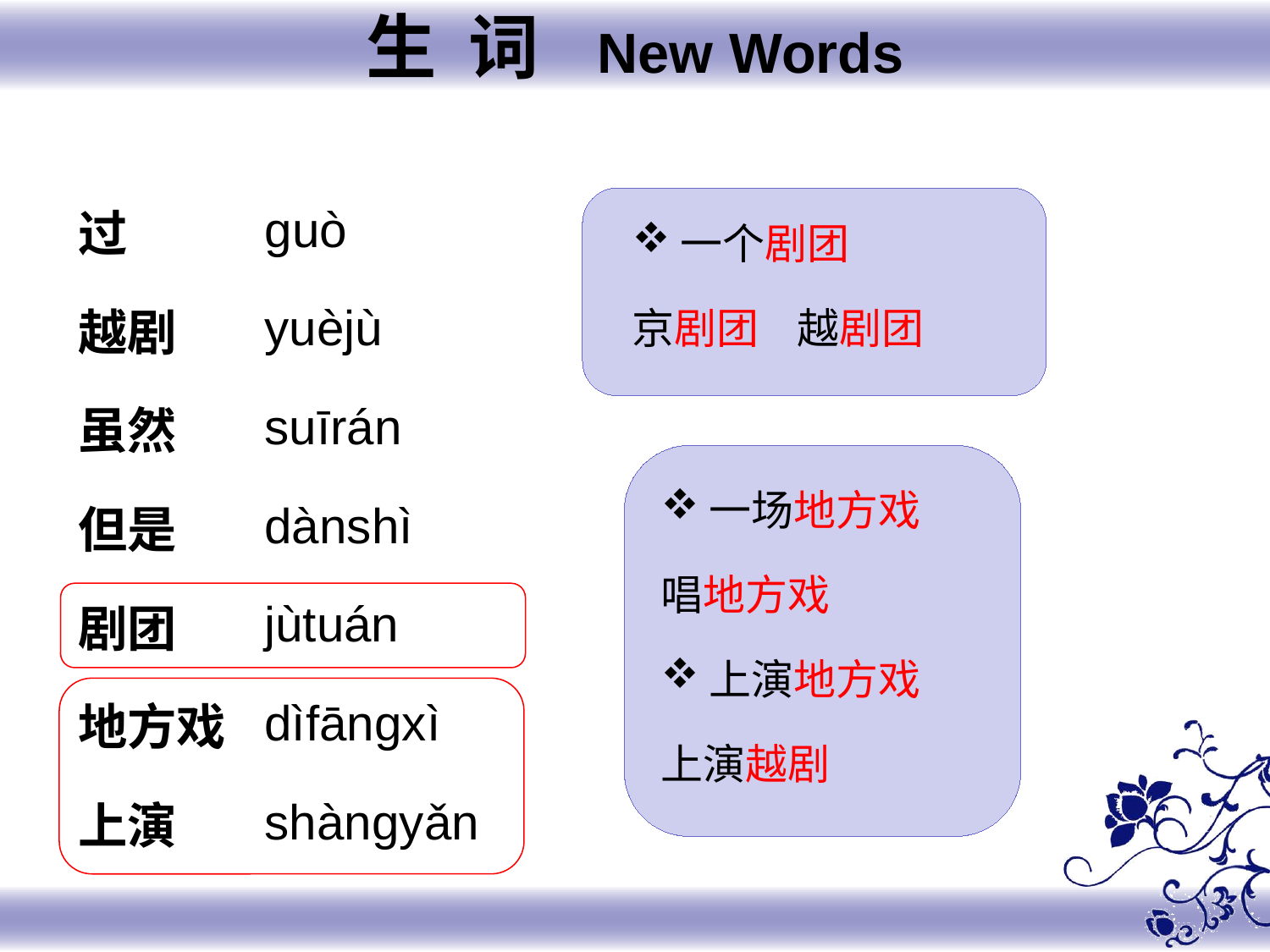

生  词   New Words
ɡuò
yuèjù
suīrán
dànshì
jùtuán
dìfānɡxì
shànɡyǎn
过
越剧
虽然
但是
剧团
地方戏
上演

一个剧团
京剧团    越剧团

一场地方戏
唱地方戏
上演地方戏
上演越剧